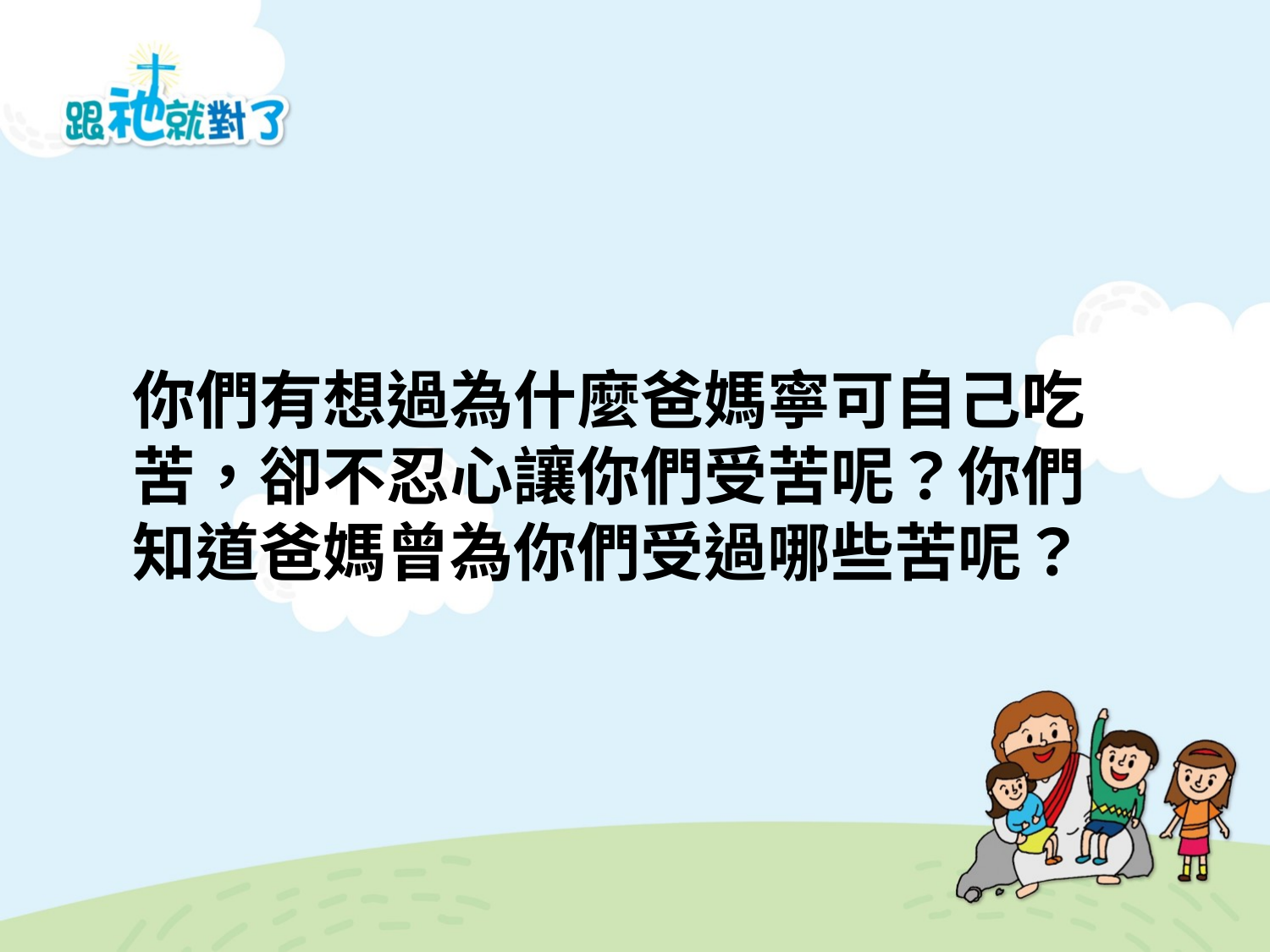

你們有想過為什麼爸媽寧可自己吃苦，卻不忍心讓你們受苦呢？你們知道爸媽曾為你們受過哪些苦呢？